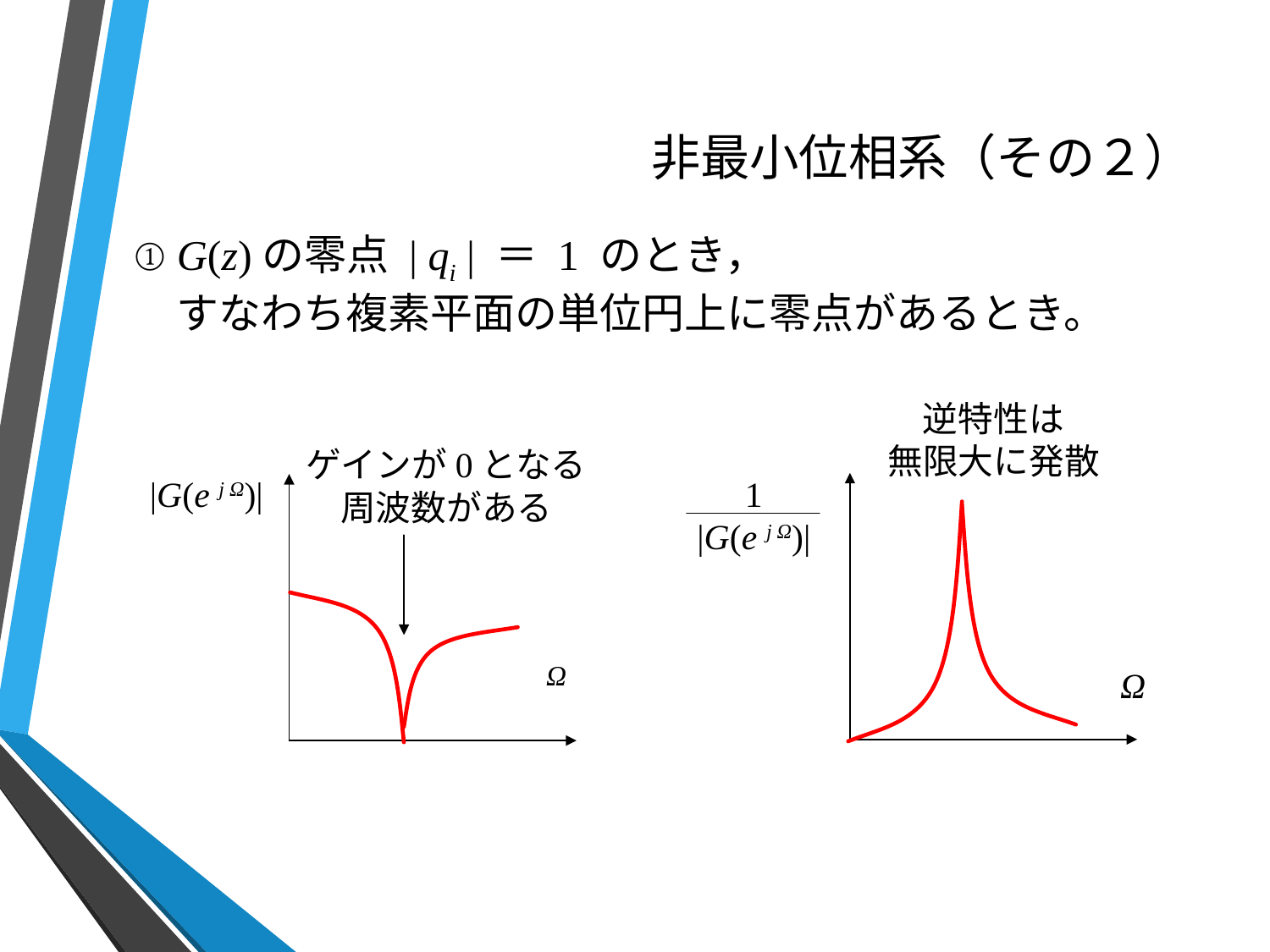

# 非最小位相系（その２）
① G(z)の零点 | qi | ＝ 1 のとき，
　すなわち複素平面の単位円上に零点があるとき。
逆特性は
無限大に発散
ゲインが0となる
周波数がある
|G(e j Ω)|
1
|G(e j Ω)|

Ω
Ω